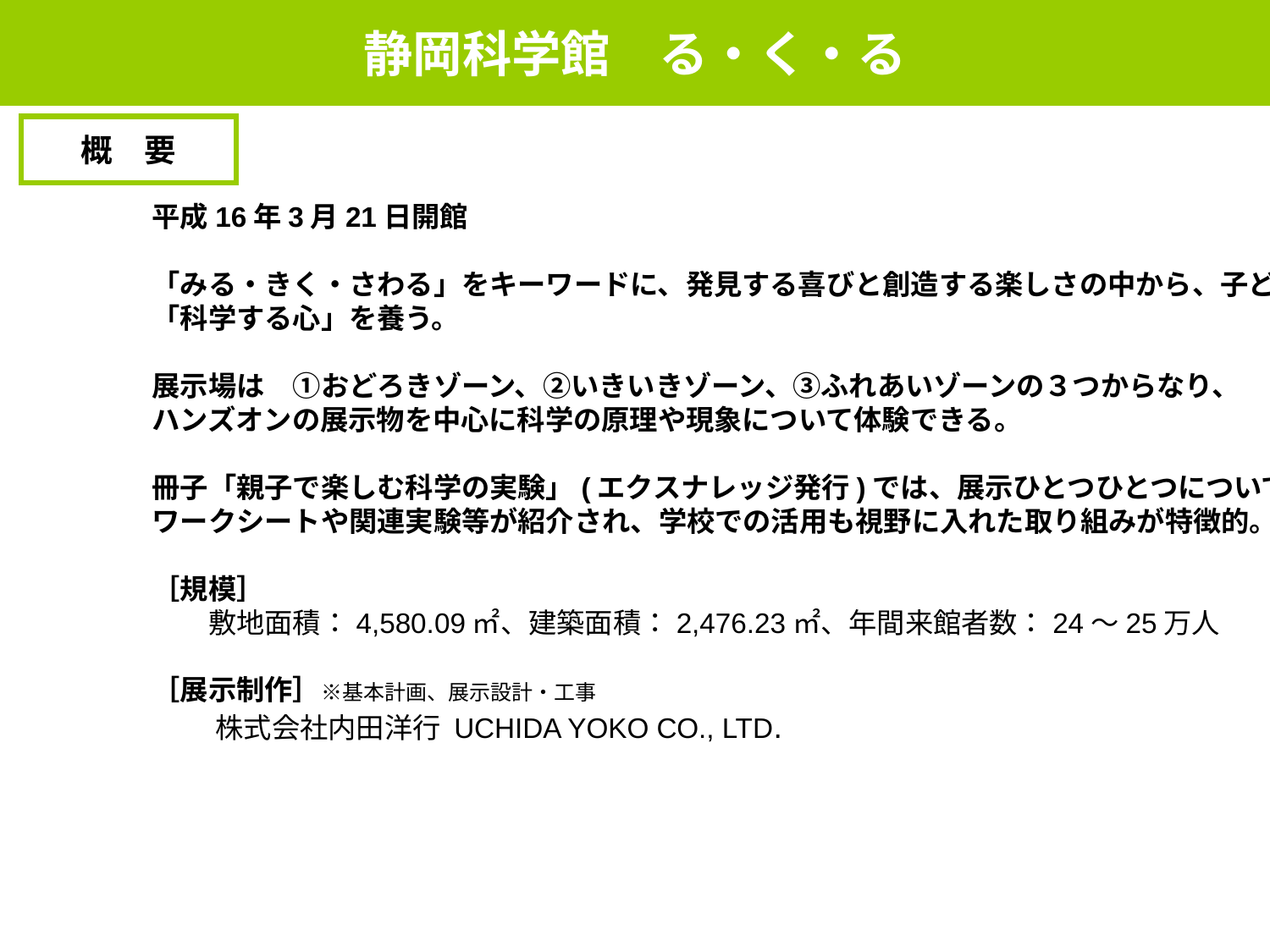

静岡科学館　る・く・る
概　要
平成16年3月21日開館

「みる・きく・さわる」をキーワードに、発見する喜びと創造する楽しさの中から、子どたちの
「科学する心」を養う。

展示場は　①おどろきゾーン、②いきいきゾーン、③ふれあいゾーンの３つからなり、
ハンズオンの展示物を中心に科学の原理や現象について体験できる。

冊子「親子で楽しむ科学の実験」(エクスナレッジ発行)では、展示ひとつひとつについて、
ワークシートや関連実験等が紹介され、学校での活用も視野に入れた取り組みが特徴的。

［規模］
　　敷地面積：4,580.09㎡、建築面積：2,476.23㎡、年間来館者数：24～25万人

［展示制作］※基本計画、展示設計・工事
　　株式会社内田洋行 UCHIDA YOKO CO., LTD.